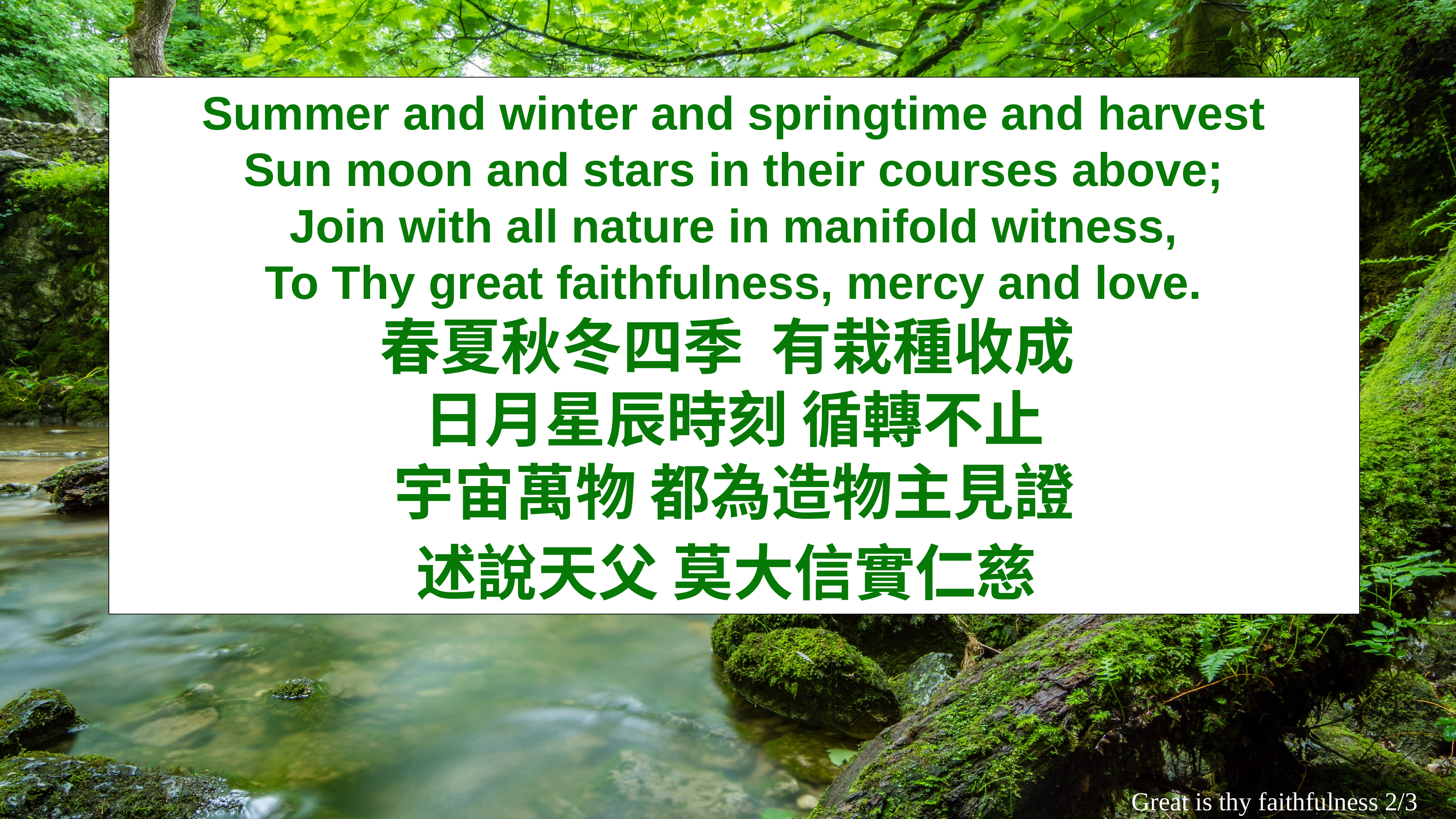

Summer and winter and springtime and harvest
Sun moon and stars in their courses above;
Join with all nature in manifold witness,
To Thy great faithfulness, mercy and love.
春夏秋冬四季  有栽種收成
日月星辰時刻 循轉不止
宇宙萬物 都為造物主見證
述說天父 莫大信實仁慈
Great is thy faithfulness 2/3